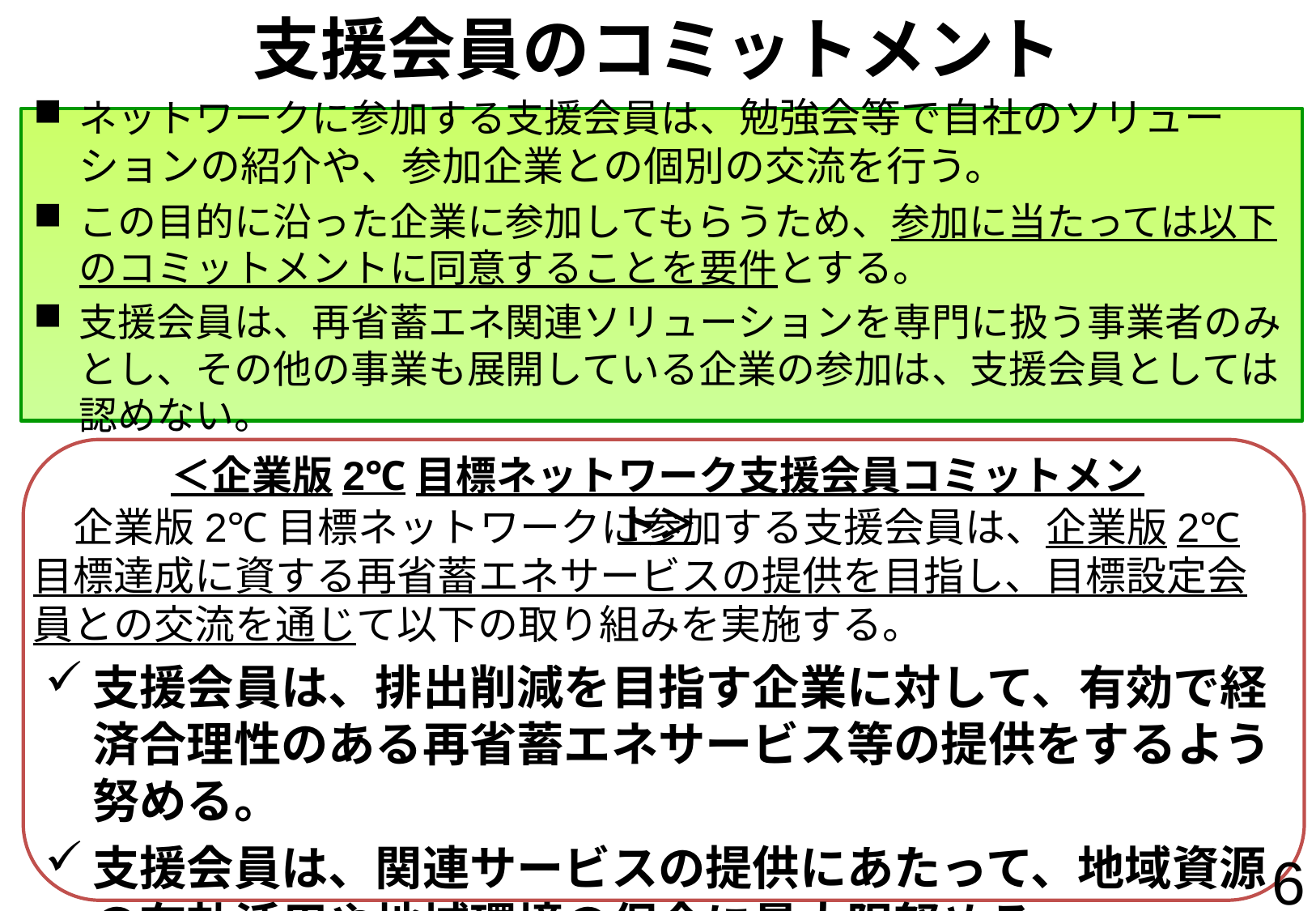

# 支援会員のコミットメント
ネットワークに参加する支援会員は、勉強会等で自社のソリューションの紹介や、参加企業との個別の交流を行う。
この目的に沿った企業に参加してもらうため、参加に当たっては以下のコミットメントに同意することを要件とする。
支援会員は、再省蓄エネ関連ソリューションを専門に扱う事業者のみとし、その他の事業も展開している企業の参加は、支援会員としては認めない。

＜企業版2℃目標ネットワーク支援会員コミットメント＞
　企業版2℃目標ネットワークに参加する支援会員は、企業版2℃目標達成に資する再省蓄エネサービスの提供を目指し、目標設定会員との交流を通じて以下の取り組みを実施する。
支援会員は、排出削減を目指す企業に対して、有効で経済合理性のある再省蓄エネサービス等の提供をするよう努める。
支援会員は、関連サービスの提供にあたって、地域資源の有効活用や地域環境の保全に最大限努める。
6